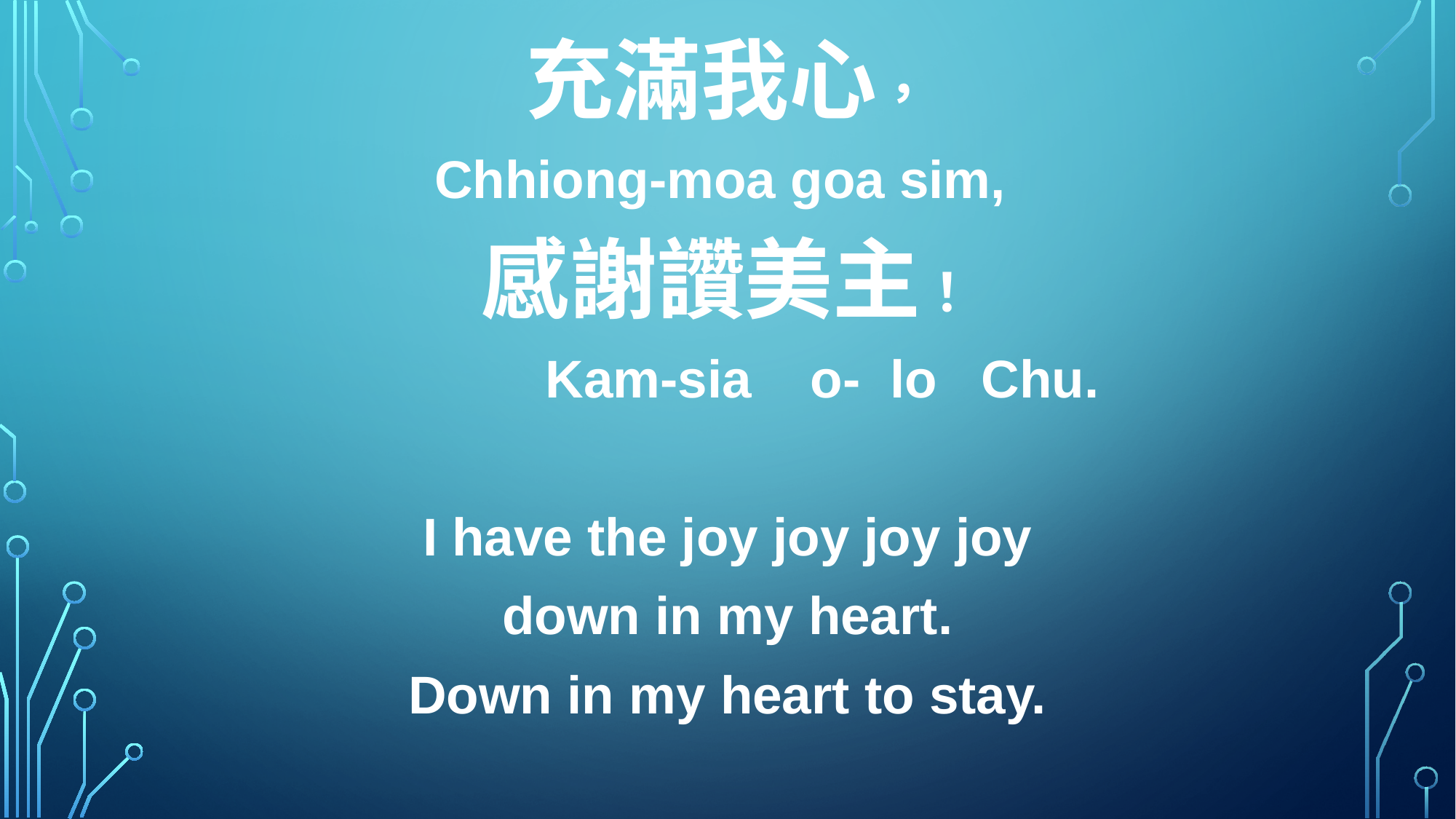

充滿我心，
Chhiong-moa goa sim,
感謝讚美主！
                       Kam-sia    o-  lo   Chu.

I have the joy joy joy joy
down in my heart.
Down in my heart to stay.